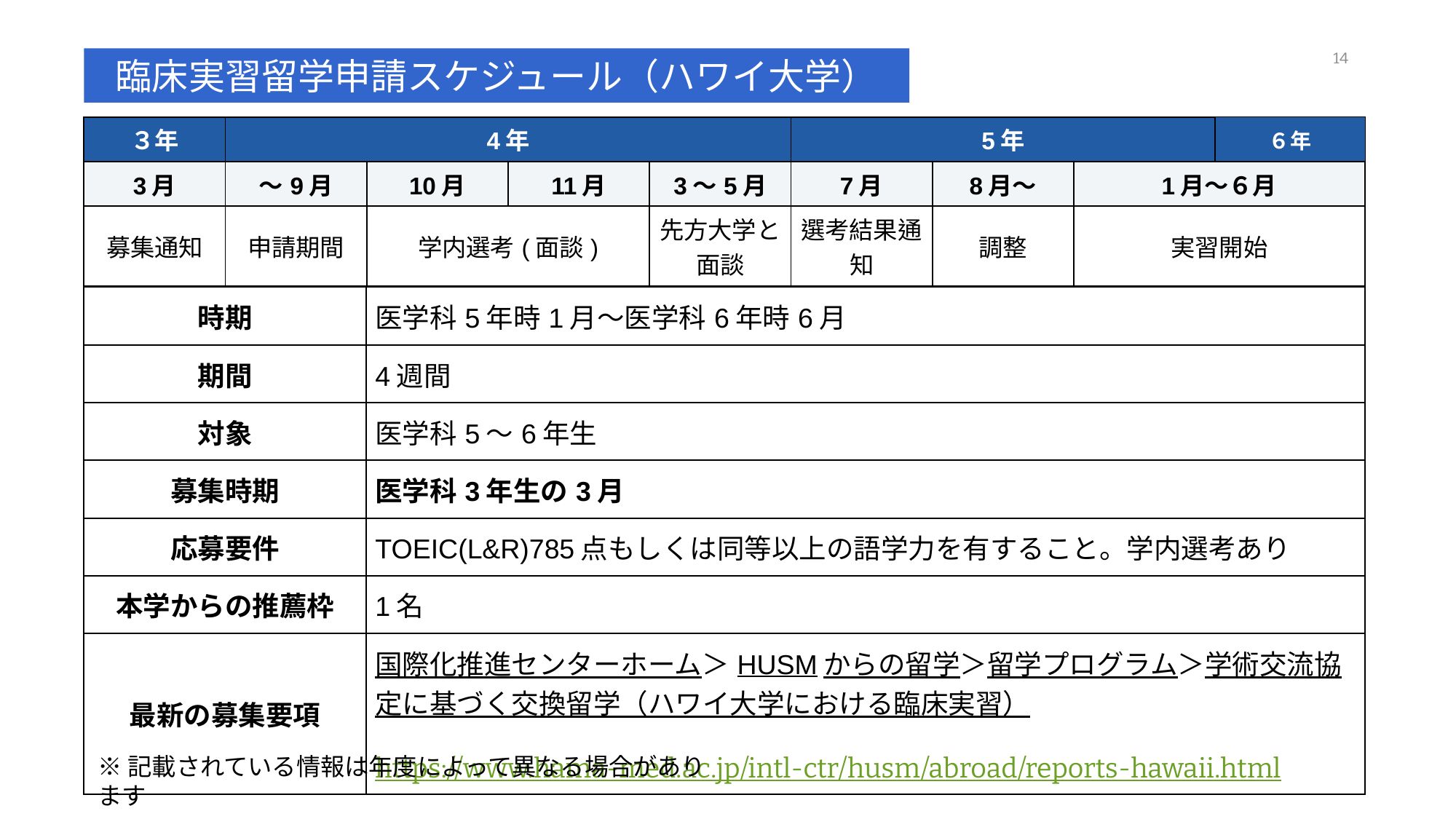

14
臨床実習留学申請スケジュール（ハワイ大学）
| ３年 | 4年 |  |  |  | 5年 |  |  | ６年 |
| --- | --- | --- | --- | --- | --- | --- | --- | --- |
| 3月 | ～9月 | 10月 | 11月 | 3～5月 | 7月 | 8月～ | 1月～６月 |  |
| 募集通知 | 申請期間 | 学内選考(面談) |  | 先方大学と面談 | 選考結果通知 | 調整 | 実習開始 |  |
| 時期 | 医学科5年時1月～医学科6年時6月 |
| --- | --- |
| 期間 | 4週間 |
| 対象 | 医学科5～6年生 |
| 募集時期 | 医学科3年生の3月 |
| 応募要件 | TOEIC(L&R)785点もしくは同等以上の語学力を有すること。学内選考あり |
| 本学からの推薦枠 | 1名 |
| 最新の募集要項 | 国際化推進センターホーム＞HUSMからの留学＞留学プログラム＞学術交流協定に基づく交換留学（ハワイ大学における臨床実習） https://www.hama-med.ac.jp/intl-ctr/husm/abroad/reports-hawaii.html |
※記載されている情報は年度によって異なる場合があります